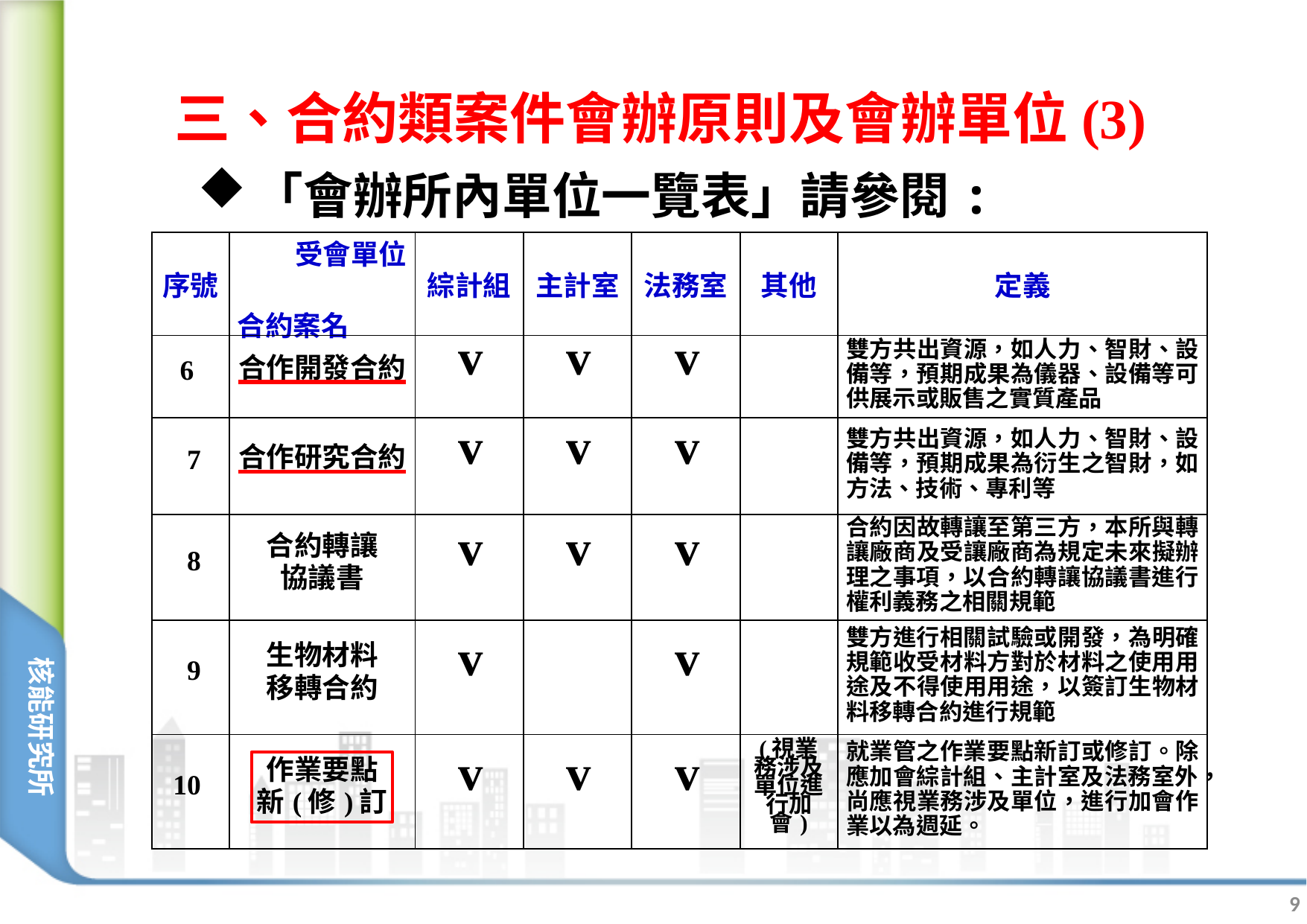

# 三、合約類案件會辦原則及會辦單位(3)
「會辦所內單位一覽表」請參閱:

| 序號 | 受會單位   合約案名 | 綜計組 | 主計室 | 法務室 | 其他 | 定義 |
| --- | --- | --- | --- | --- | --- | --- |
| 6 | 合作開發合約 | v | v | v |  | 雙方共出資源，如人力、智財、設備等，預期成果為儀器、設備等可供展示或販售之實質產品 |
| 7 | 合作研究合約 | v | v | v |  | 雙方共出資源，如人力、智財、設備等，預期成果為衍生之智財，如方法、技術、專利等 |
| 8 | 合約轉讓 協議書 | v | v | v |  | 合約因故轉讓至第三方，本所與轉讓廠商及受讓廠商為規定未來擬辦理之事項，以合約轉讓協議書進行權利義務之相關規範 |
| 9 | 生物材料 移轉合約 | v |  | v |  | 雙方進行相關試驗或開發，為明確規範收受材料方對於材料之使用用途及不得使用用途，以簽訂生物材料移轉合約進行規範 |
| 10 | 作業要點 新(修)訂 | v | v | v | (視業務涉及單位進行加會) | 就業管之作業要點新訂或修訂。除應加會綜計組、主計室及法務室外，尚應視業務涉及單位，進行加會作業以為週延。 |

9